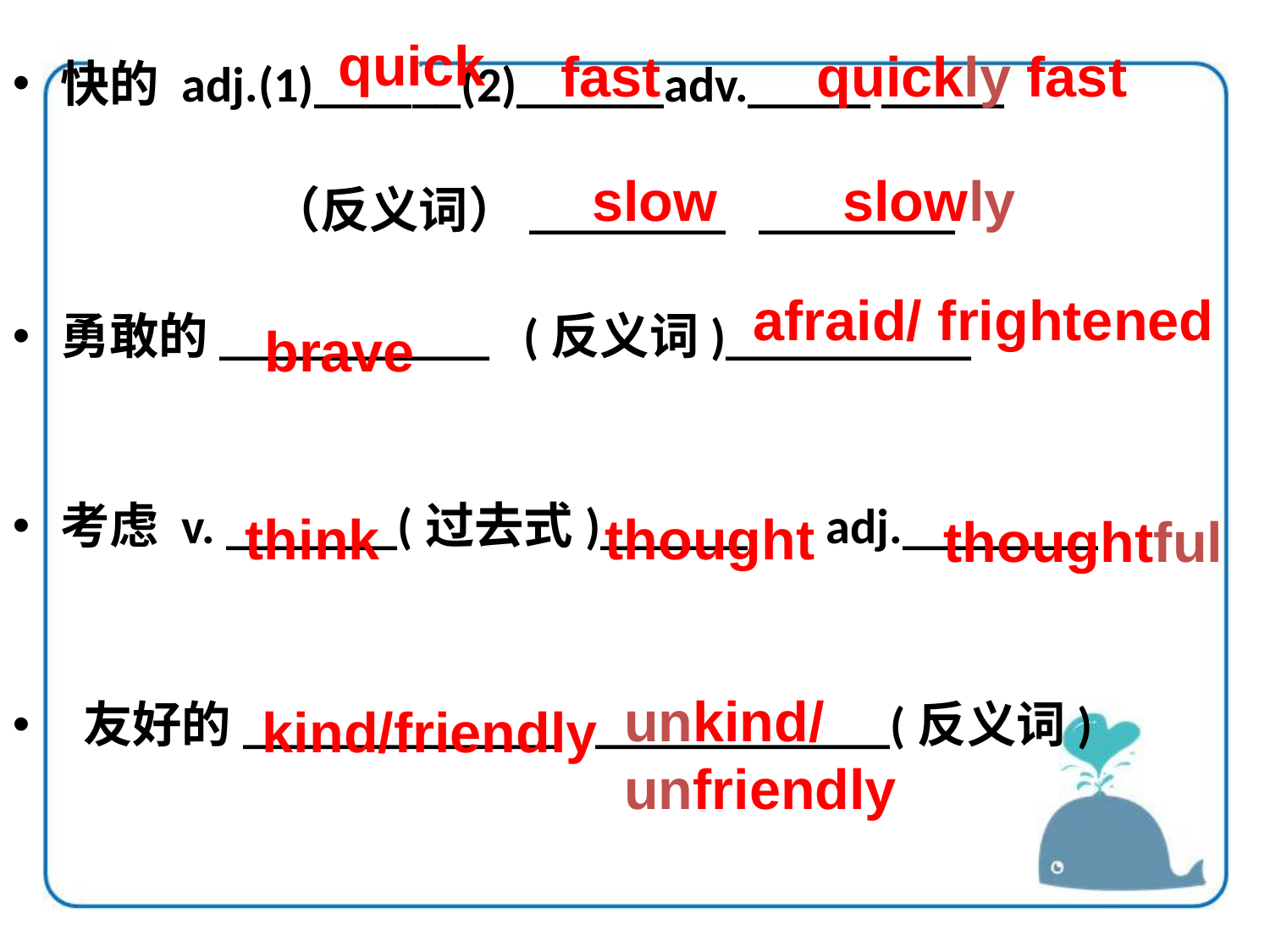

quick
fast
quickly fast

快的 adj.(1)______(2)______adv._____ _____

                      （反义词）________   ________

勇敢的___________   (反义词)__________

考虑 v. _______(过去式)______       adj.________

 友好的_____________   ____________(反义词)

slow        slowly

afraid/ frightened

brave
think
thought
thoughtful

unkind/
unfriendly

 kind/friendly